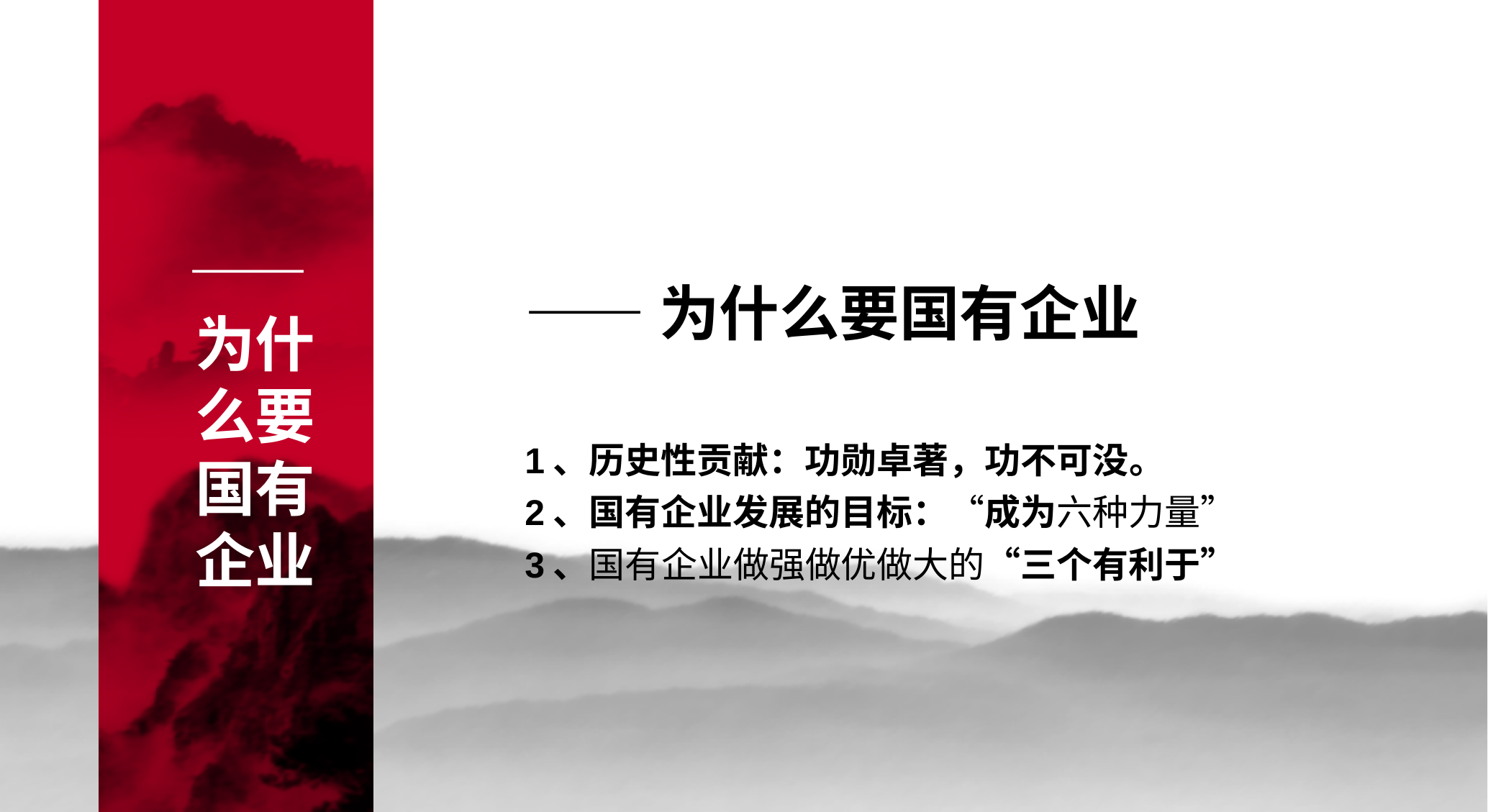

# ——为什么要国有企业
——为什么要国有企业

1、历史性贡献：功勋卓著，功不可没。
2、国有企业发展的目标：“成为六种力量”
3、国有企业做强做优做大的“三个有利于”